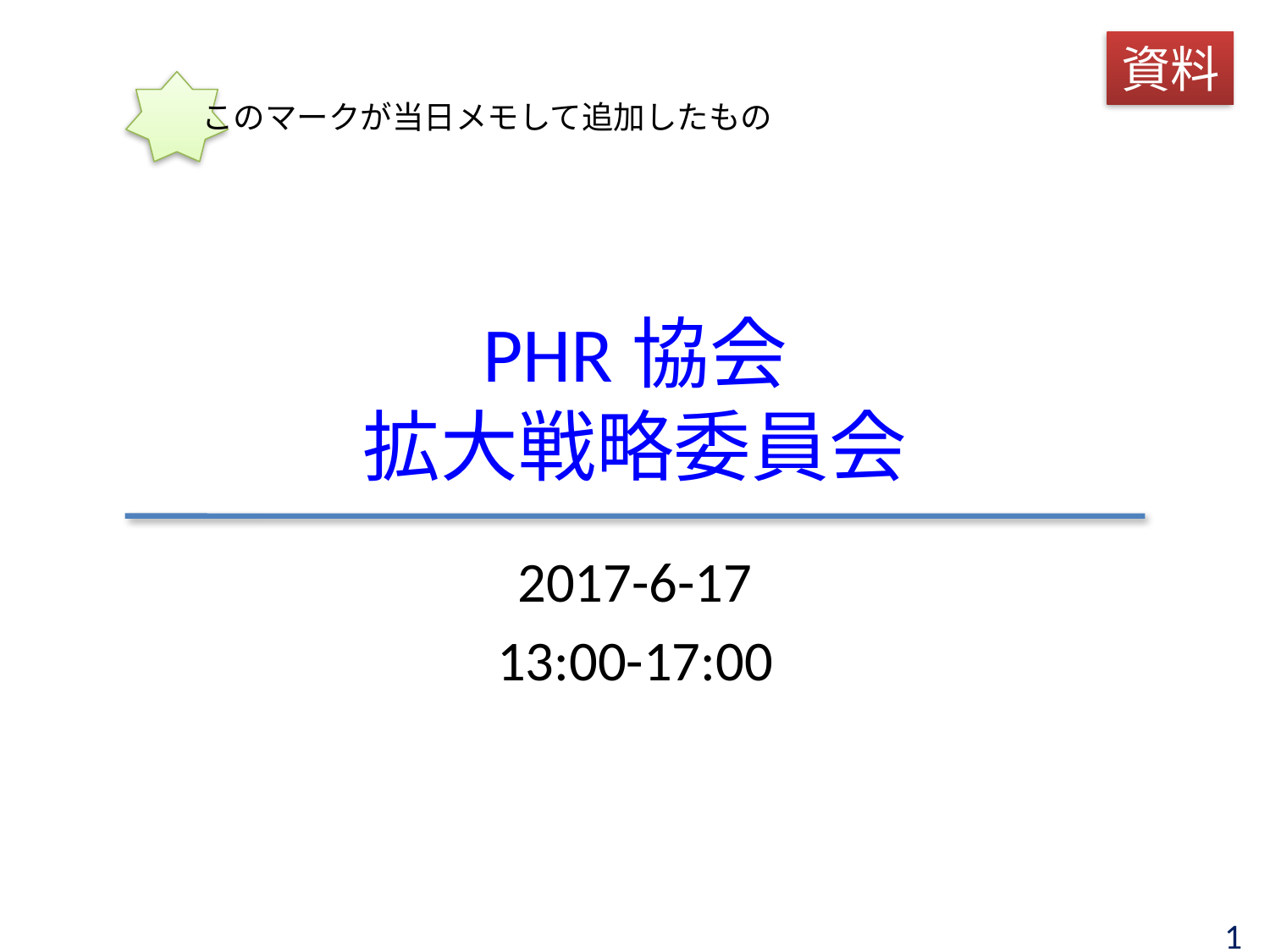

資料

このマークが当日メモして追加したもの
# PHR協会 拡大戦略委員会
2017-6-17
13:00-17:00
1